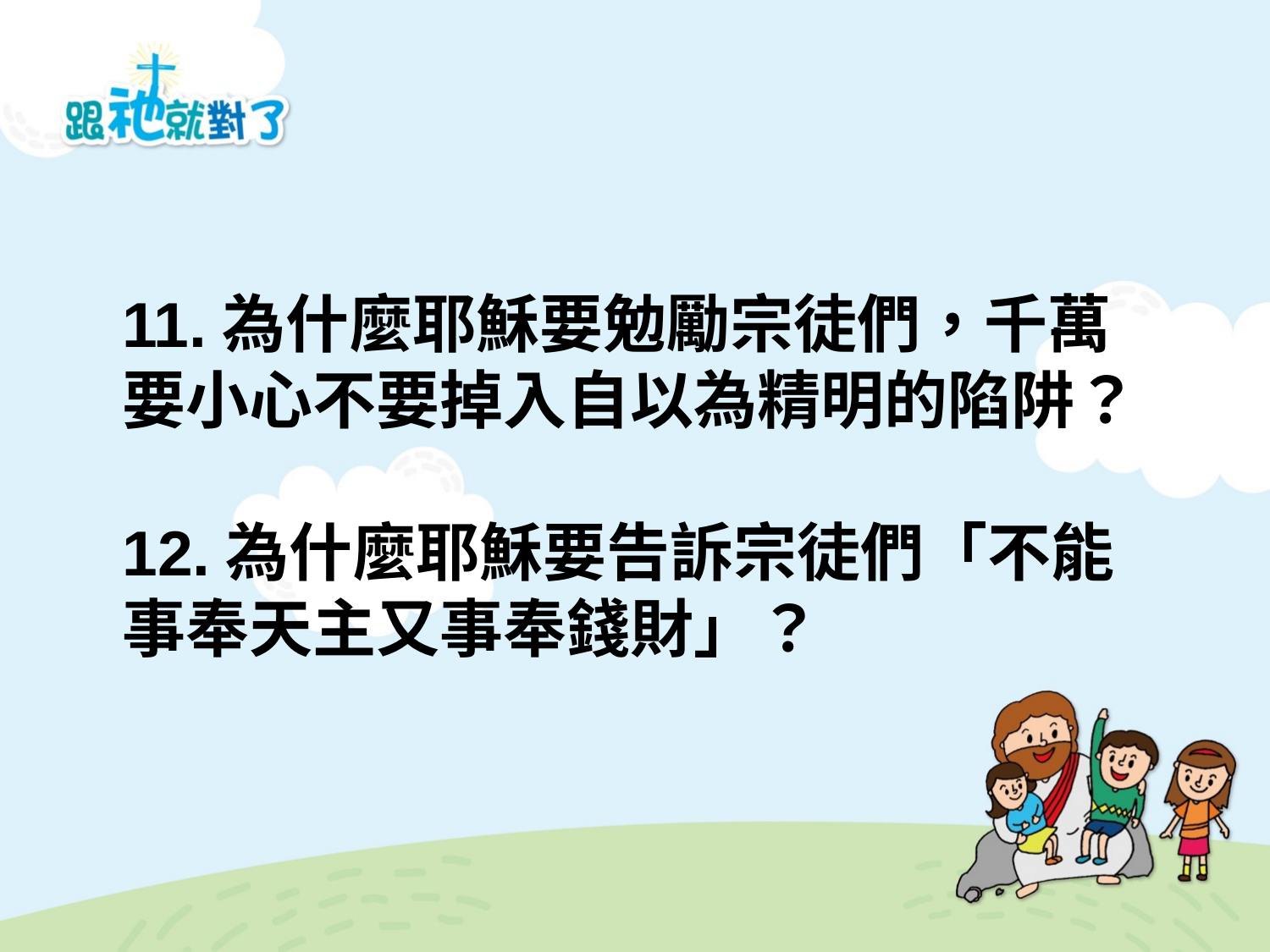

11.為什麼耶穌要勉勵宗徒們，千萬要小心不要掉入自以為精明的陷阱？

12.為什麼耶穌要告訴宗徒們「不能事奉天主又事奉錢財」？